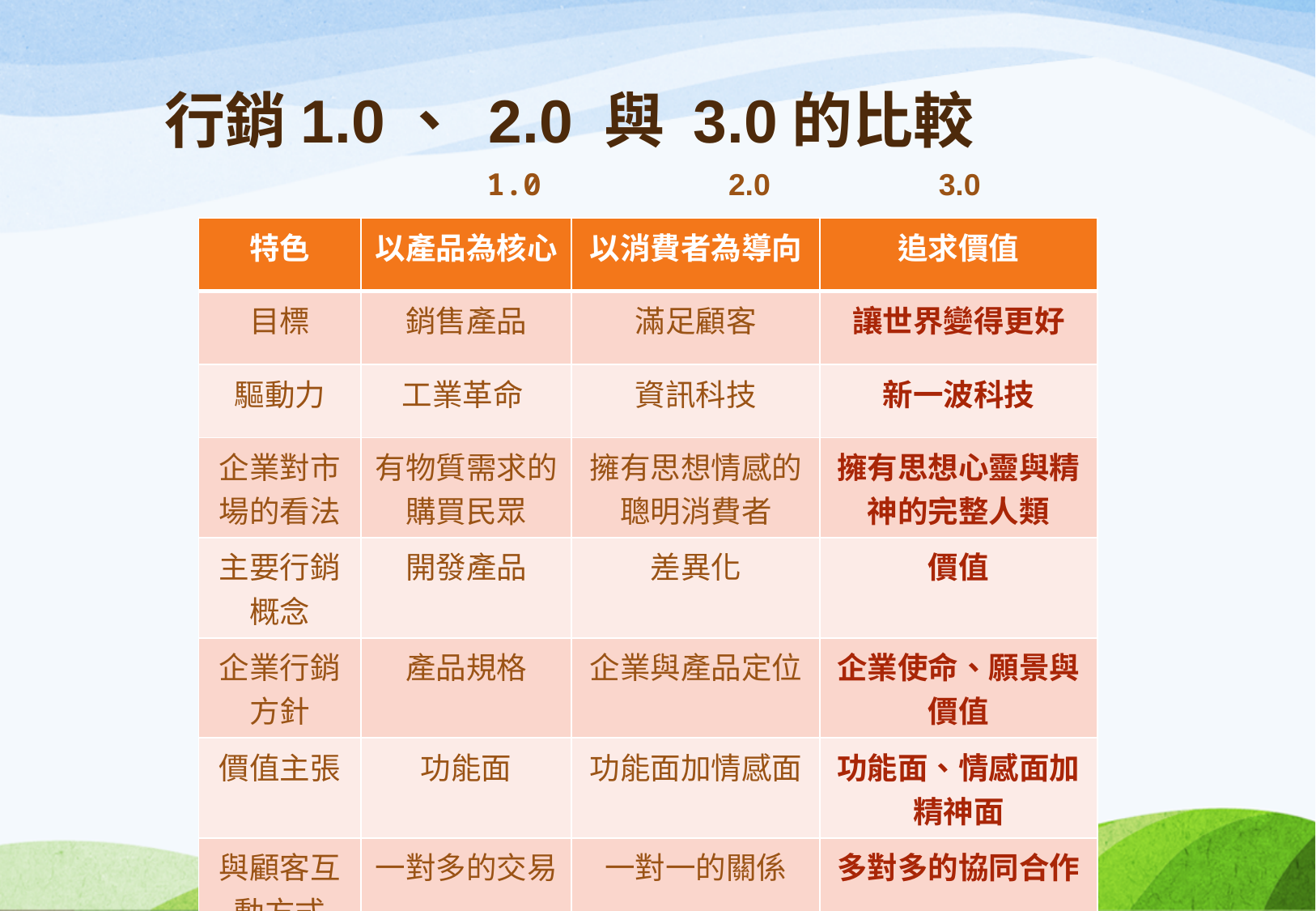

# 行銷1.0、 2.0 與 3.0的比較
1.0
2.0
3.0
| 特色 | 以產品為核心 | 以消費者為導向 | 追求價值 |
| --- | --- | --- | --- |
| 目標 | 銷售產品 | 滿足顧客 | 讓世界變得更好 |
| 驅動力 | 工業革命 | 資訊科技 | 新一波科技 |
| 企業對市場的看法 | 有物質需求的購買民眾 | 擁有思想情感的聰明消費者 | 擁有思想心靈與精神的完整人類 |
| 主要行銷概念 | 開發產品 | 差異化 | 價值 |
| 企業行銷方針 | 產品規格 | 企業與產品定位 | 企業使命、願景與價值 |
| 價值主張 | 功能面 | 功能面加情感面 | 功能面、情感面加精神面 |
| 與顧客互動方式 | 一對多的交易 | 一對一的關係 | 多對多的協同合作 |